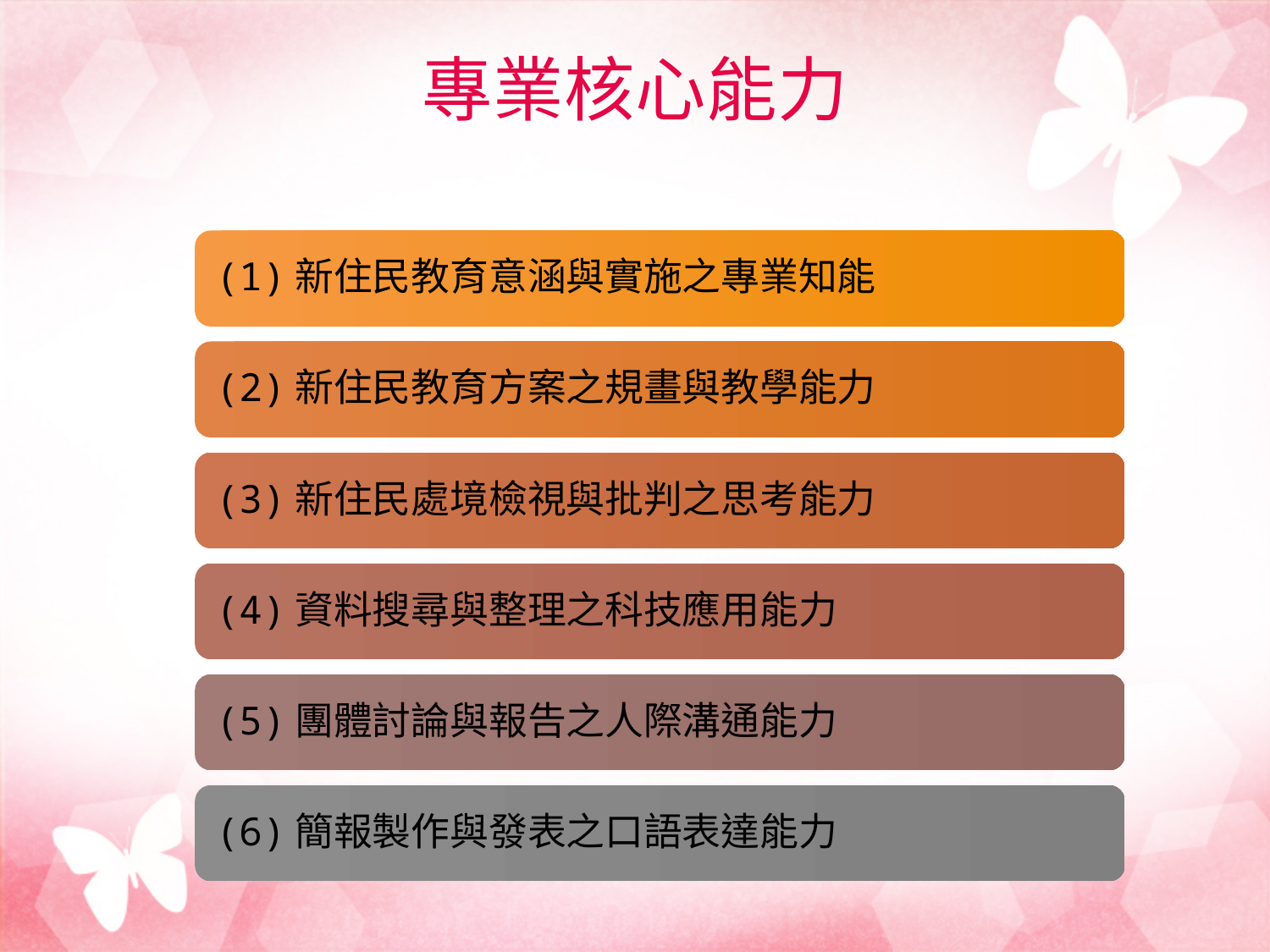

# 專業核心能力
(1)新住民教育意涵與實施之專業知能
(2)新住民教育方案之規畫與教學能力
(3)新住民處境檢視與批判之思考能力
(4)資料搜尋與整理之科技應用能力
(5)團體討論與報告之人際溝通能力
(6)簡報製作與發表之口語表達能力